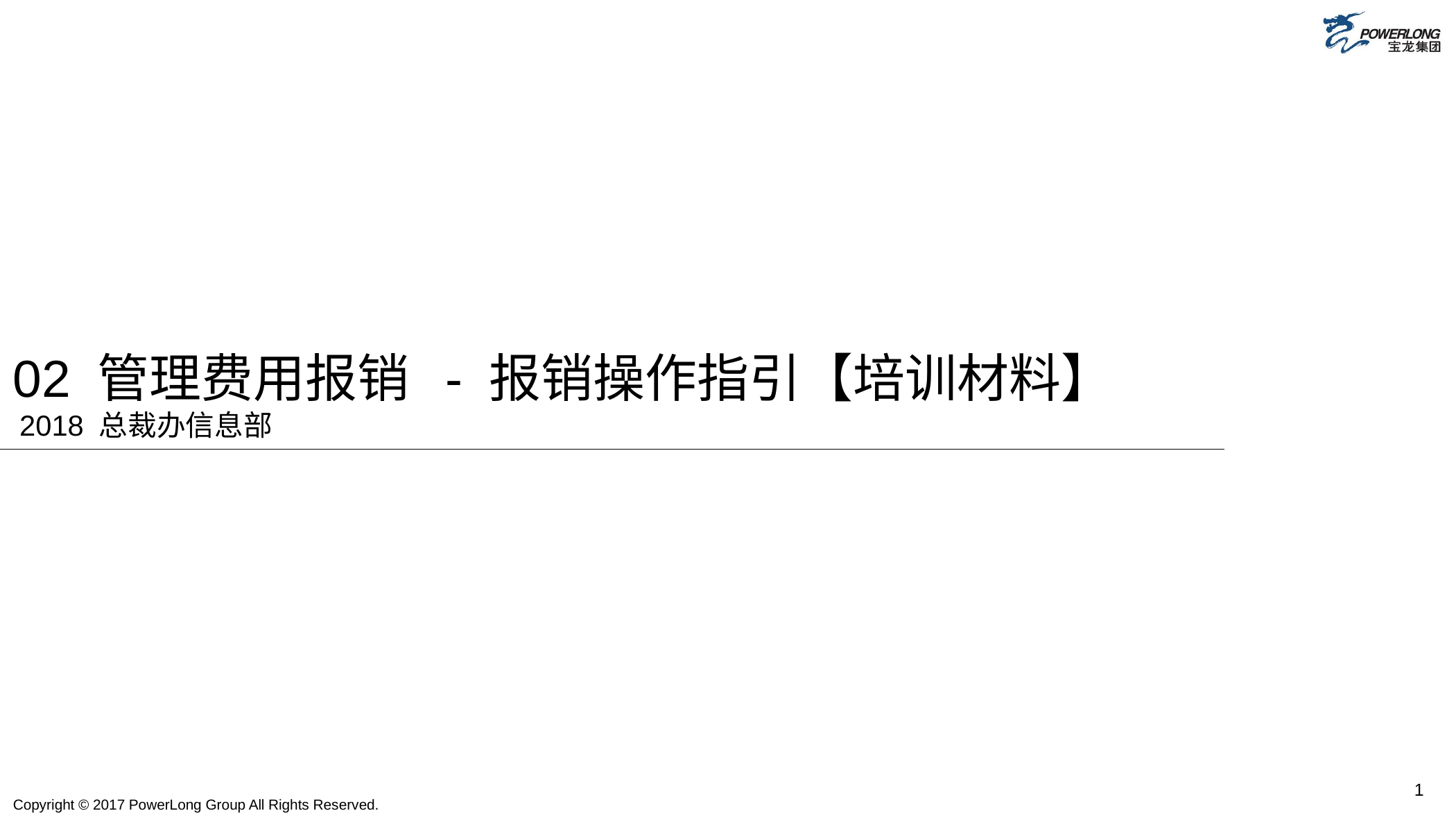

# 02 管理费用报销  - 报销操作指引【培训材料】
2018 总裁办信息部